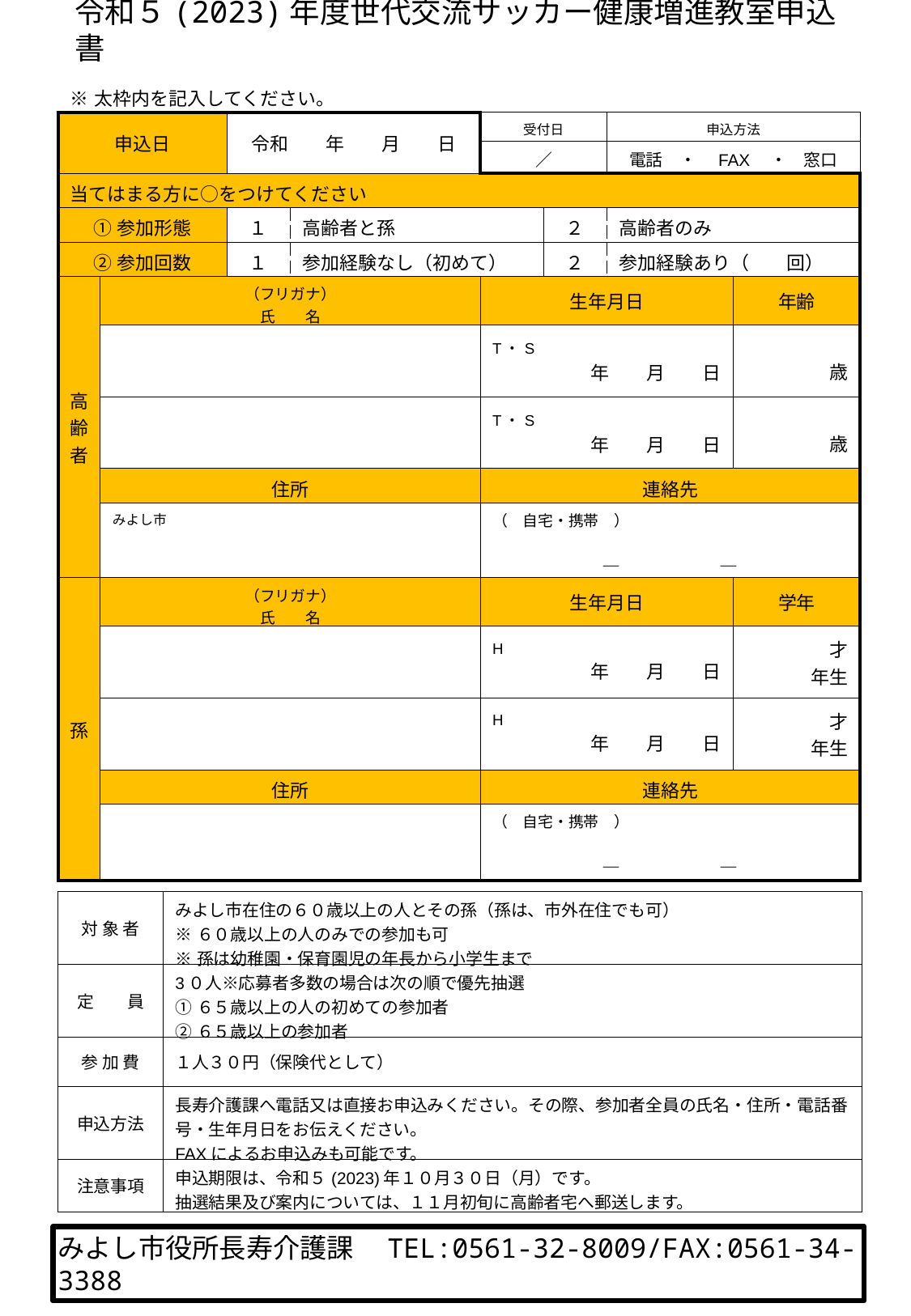

令和５(2023)年度世代交流サッカー健康増進教室申込書
| ※太枠内を記入してください。 |  |  |  |  |  |  |  |
| --- | --- | --- | --- | --- | --- | --- | --- |
| 申込日 |  | 令和　　年　　月　　日 |  | 受付日 |  | 申込方法 |  |
|  |  |  |  | ／ |  | 電話　・　FAX　・　窓口 |  |
| 当てはまる方に○をつけてください |  |  |  |  |  |  |  |
| ①参加形態 |  | １ | 高齢者と孫 |  | ２ | 高齢者のみ |  |
| ②参加回数 |  | １ | 参加経験なし（初めて） |  | ２ | 参加経験あり（　　回） |  |
| 高齢者 | （フリガナ） 氏　　名 |  |  | 生年月日 |  |  | 年齢 |
|  |  |  |  | T・S 　　　　年　　月　　日 |  |  | 歳 |
|  |  |  |  | T・S 　　　　年　　月　　日 |  |  | 歳 |
|  | 住所 |  |  | 連絡先 |  |  |  |
|  | みよし市 |  |  | （　自宅・携帯　） ―　　　　　― |  |  |  |
| 孫 | （フリガナ） 氏　　名 |  |  | 生年月日 |  |  | 学年 |
|  |  |  |  | H 　　　　年　　月　　日 |  |  | 才 年生 |
|  |  |  |  | H 　　　　年　　月　　日 |  |  | 才 年生 |
|  | 住所 |  |  | 連絡先 |  |  |  |
|  |  |  |  | （　自宅・携帯　） ―　　　　　― |  |  |  |
| 対 象 者 | みよし市在住の６０歳以上の人とその孫（孫は、市外在住でも可） ※６０歳以上の人のみでの参加も可 ※孫は幼稚園・保育園児の年長から小学生まで |
| --- | --- |
| 定　　員 | 3０人※応募者多数の場合は次の順で優先抽選 ①６５歳以上の人の初めての参加者 ②６５歳以上の参加者 |
| 参 加 費 | １人３０円（保険代として） |
| 申込方法 | 長寿介護課へ電話又は直接お申込みください。その際、参加者全員の氏名・住所・電話番号・生年月日をお伝えください。 FAXによるお申込みも可能です。 |
| 注意事項 | 申込期限は、令和５(2023)年１０月３０日（月）です。 抽選結果及び案内については、１１月初旬に高齢者宅へ郵送します。 |
みよし市役所長寿介護課　TEL:0561-32-8009/FAX:0561-34-3388